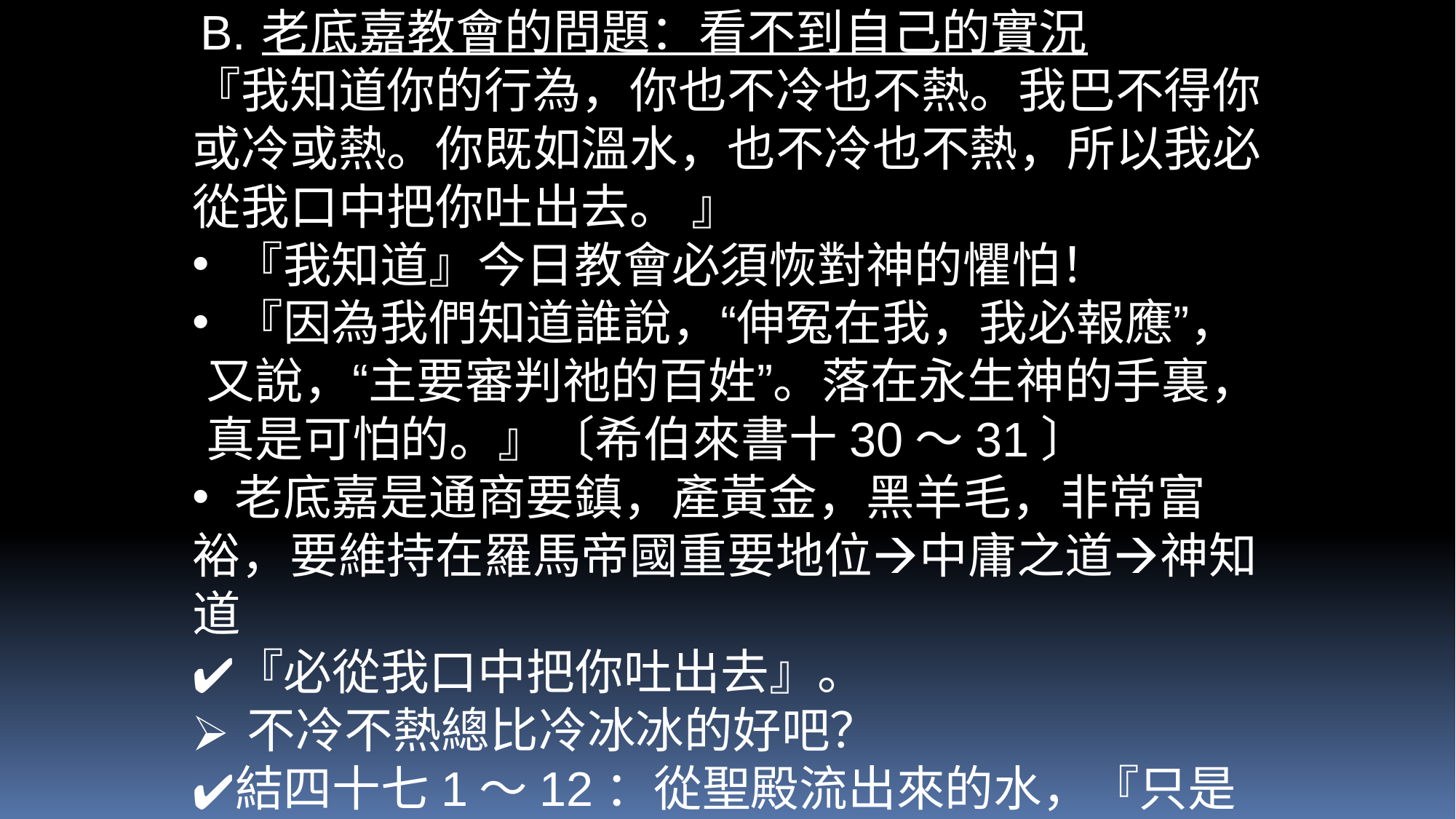

老底嘉教會的問題：看不到自己的實況
『我知道你的行為，你也不冷也不熱。我巴不得你或冷或熱。你既如溫水，也不冷也不熱，所以我必從我口中把你吐出去。 』
 『我知道』🡪今日教會必須恢對神的懼怕！
 『因為我們知道誰說，“伸冤在我，我必報應”，又說，“主要審判祂的百姓”。落在永生神的手裏，真是可怕的。』〔希伯來書十30～31〕
 老底嘉是通商要鎮，產黃金，黑羊毛，非常富裕，要維持在羅馬帝國重要地位🡪中庸之道🡪神知道
『必從我口中把你吐出去』。
不冷不熱總比冷冰冰的好吧？
結四十七1～12：從聖殿流出來的水，『只是泥濘之地，與窪濕之處，不得治好，必為鹽地。』。